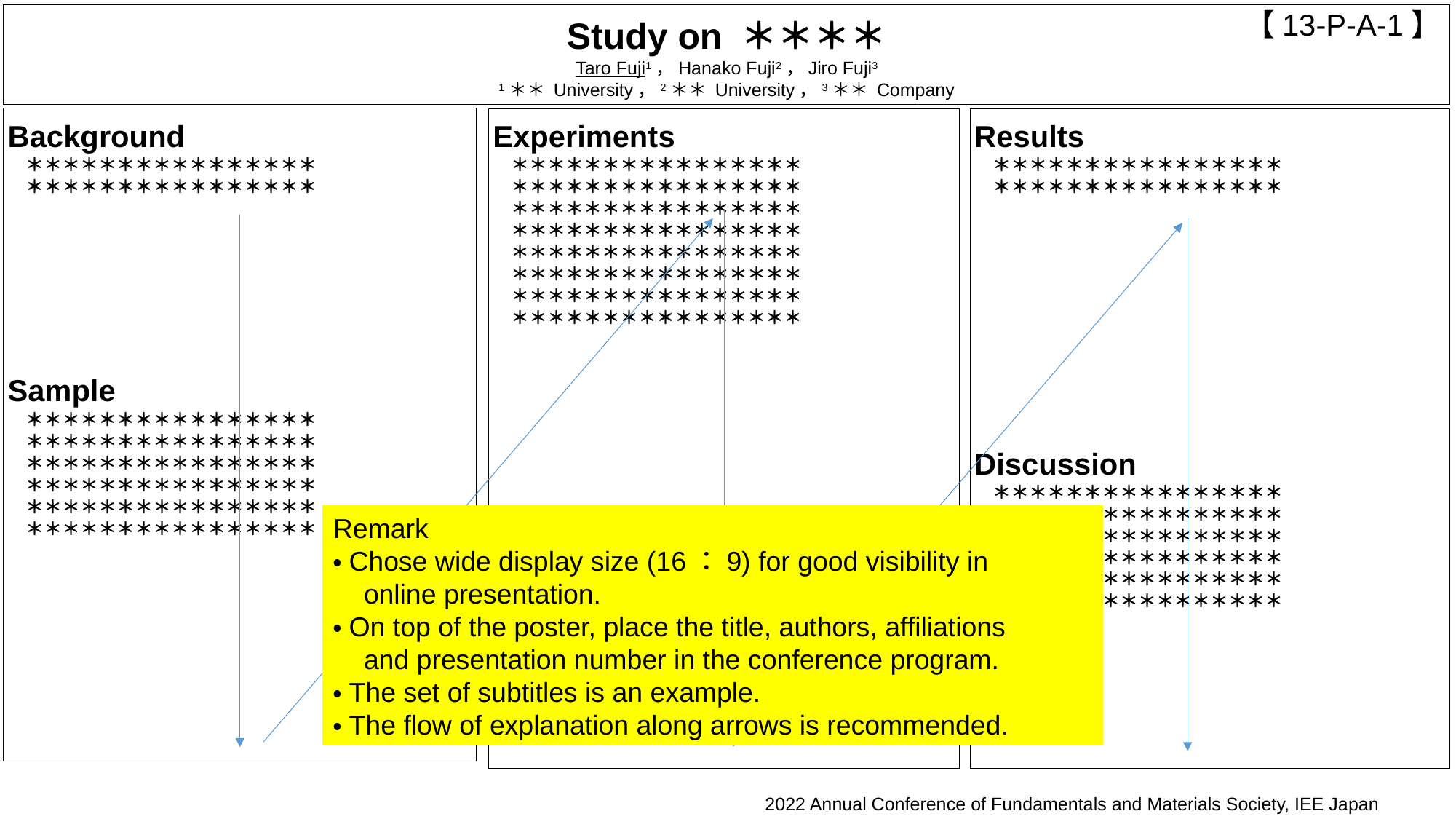

【13-P-A-1】
Study on ＊＊＊＊
Taro Fuji1，Hanako Fuji2，Jiro Fuji3
1＊＊ University，2＊＊ University，3＊＊ Company
Background
　＊＊＊＊＊＊＊＊＊＊＊＊＊＊＊＊
　＊＊＊＊＊＊＊＊＊＊＊＊＊＊＊＊

Sample
　＊＊＊＊＊＊＊＊＊＊＊＊＊＊＊＊
　＊＊＊＊＊＊＊＊＊＊＊＊＊＊＊＊
　＊＊＊＊＊＊＊＊＊＊＊＊＊＊＊＊
　＊＊＊＊＊＊＊＊＊＊＊＊＊＊＊＊
　＊＊＊＊＊＊＊＊＊＊＊＊＊＊＊＊
　＊＊＊＊＊＊＊＊＊＊＊＊＊＊＊＊

Experiments
　＊＊＊＊＊＊＊＊＊＊＊＊＊＊＊＊
　＊＊＊＊＊＊＊＊＊＊＊＊＊＊＊＊
　＊＊＊＊＊＊＊＊＊＊＊＊＊＊＊＊
　＊＊＊＊＊＊＊＊＊＊＊＊＊＊＊＊
　＊＊＊＊＊＊＊＊＊＊＊＊＊＊＊＊
　＊＊＊＊＊＊＊＊＊＊＊＊＊＊＊＊
　＊＊＊＊＊＊＊＊＊＊＊＊＊＊＊＊
　＊＊＊＊＊＊＊＊＊＊＊＊＊＊＊＊

Results
　＊＊＊＊＊＊＊＊＊＊＊＊＊＊＊＊
　＊＊＊＊＊＊＊＊＊＊＊＊＊＊＊＊

Discussion
　＊＊＊＊＊＊＊＊＊＊＊＊＊＊＊＊
　＊＊＊＊＊＊＊＊＊＊＊＊＊＊＊＊
　＊＊＊＊＊＊＊＊＊＊＊＊＊＊＊＊
　＊＊＊＊＊＊＊＊＊＊＊＊＊＊＊＊
　＊＊＊＊＊＊＊＊＊＊＊＊＊＊＊＊
　＊＊＊＊＊＊＊＊＊＊＊＊＊＊＊＊

Remark
・Chose wide display size (16：9) for good visibility in
    online presentation.
・On top of the poster, place the title, authors, affiliations
    and presentation number in the conference program.
・The set of subtitles is an example.
・The flow of explanation along arrows is recommended.
2022 Annual Conference of Fundamentals and Materials Society, IEE Japan